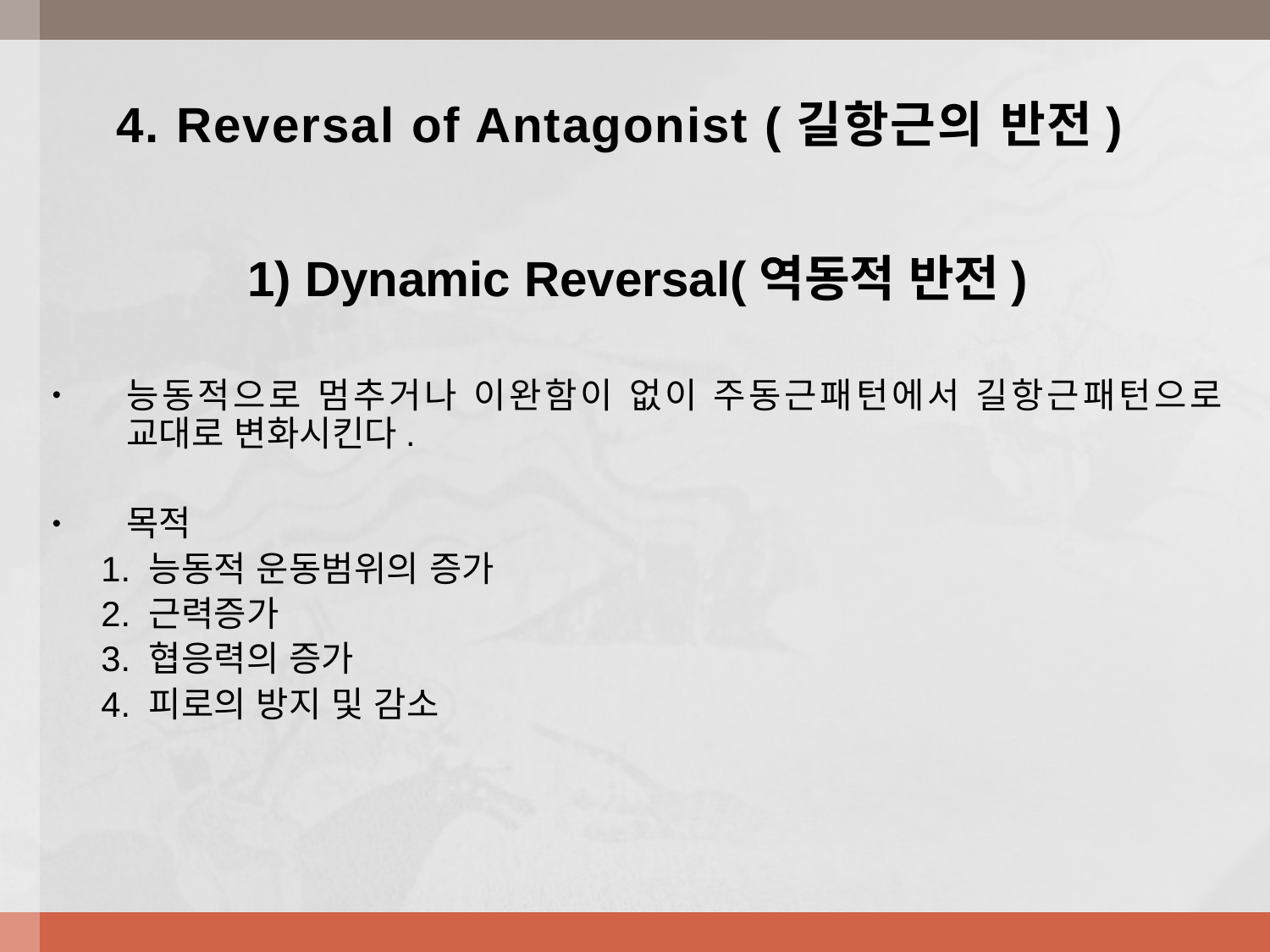

# 4. Reversal of Antagonist (길항근의 반전)
1) Dynamic Reversal(역동적 반전)

능동적으로 멈추거나 이완함이 없이 주동근패턴에서 길항근패턴으로 교대로 변화시킨다.

목적
     1. 능동적 운동범위의 증가
     2. 근력증가
     3. 협응력의 증가
     4. 피로의 방지 및 감소